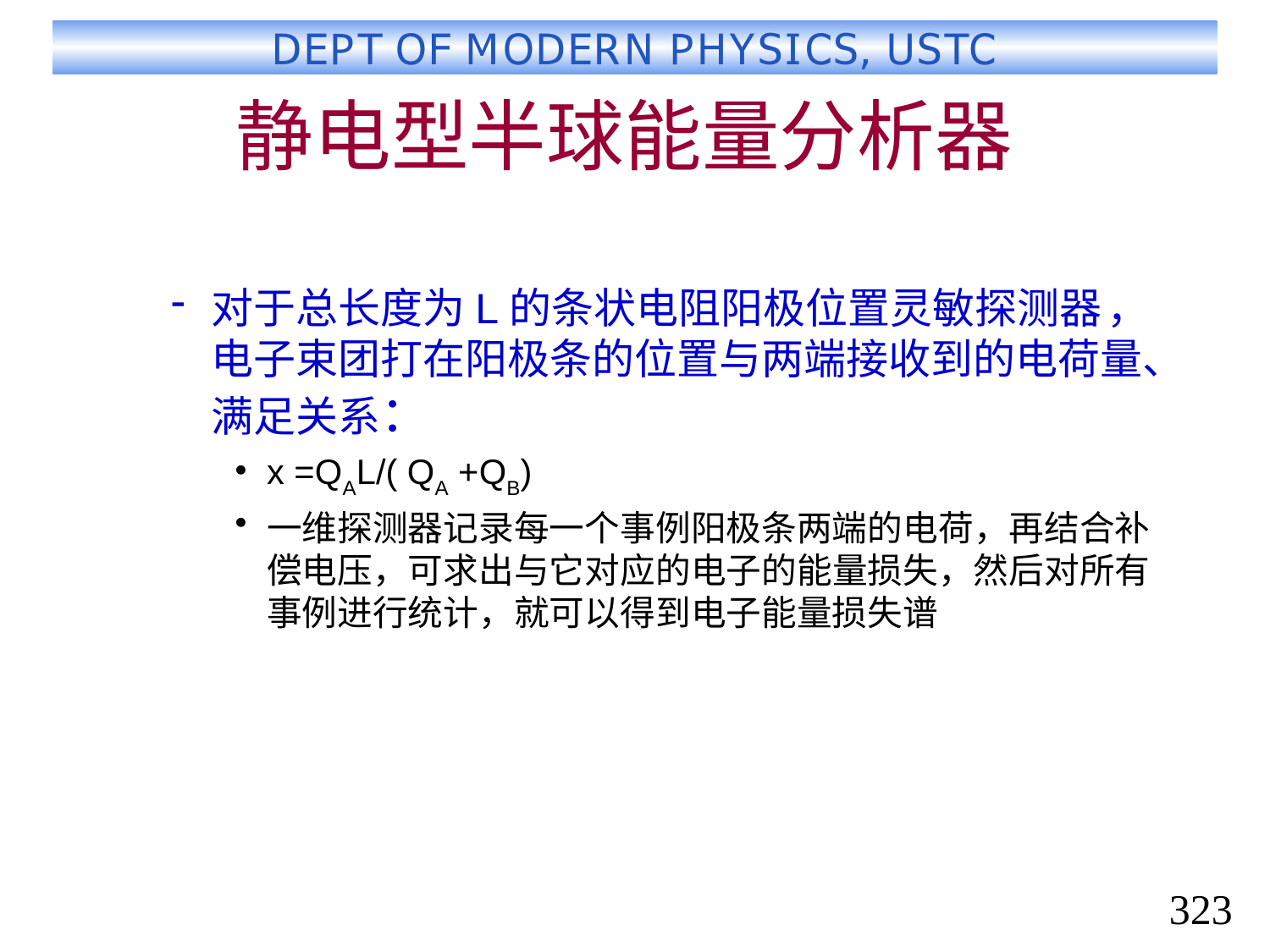

# 静电型半球能量分析器
对于总长度为L的条状电阻阳极位置灵敏探测器 ，电子束团打在阳极条的位置与两端接收到的电荷量、满足关系：
x =QAL/( QA +QB)
一维探测器记录每一个事例阳极条两端的电荷，再结合补偿电压，可求出与它对应的电子的能量损失，然后对所有事例进行统计，就可以得到电子能量损失谱